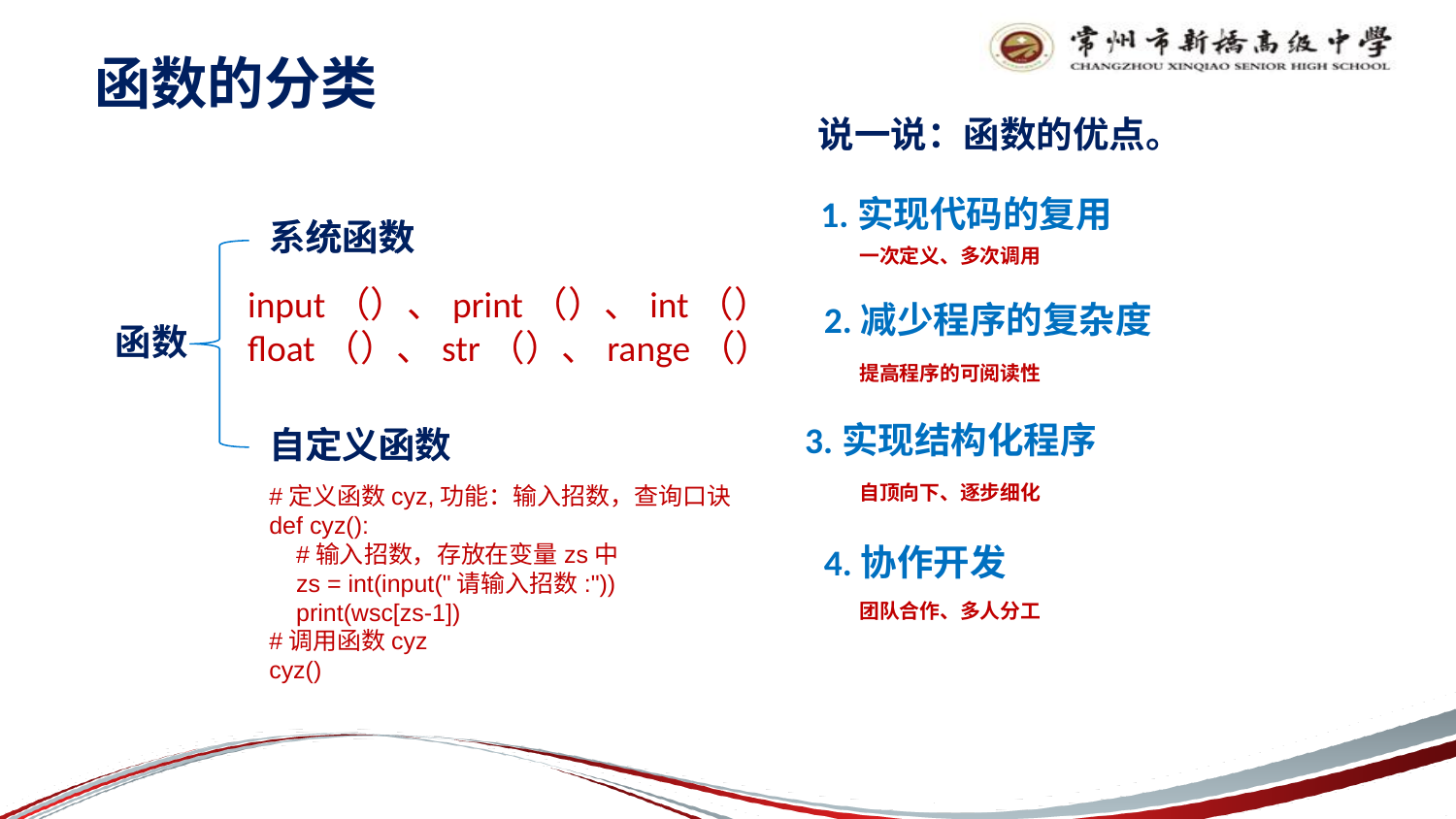

# 函数的分类
说一说：函数的优点。
1.实现代码的复用
系统函数
系统函数
一次定义、多次调用

input（）、print（）、int（）
float（）、str（）、range（）
2.减少程序的复杂度
函数
提高程序的可阅读性
3.实现结构化程序
自定义函数
自定义函数
自顶向下、逐步细化
#定义函数cyz,功能：输入招数，查询口诀
def cyz():
    #输入招数，存放在变量zs中
    zs = int(input("请输入招数:"))
    print(wsc[zs-1])
#调用函数cyz
cyz()
4.协作开发
团队合作、多人分工